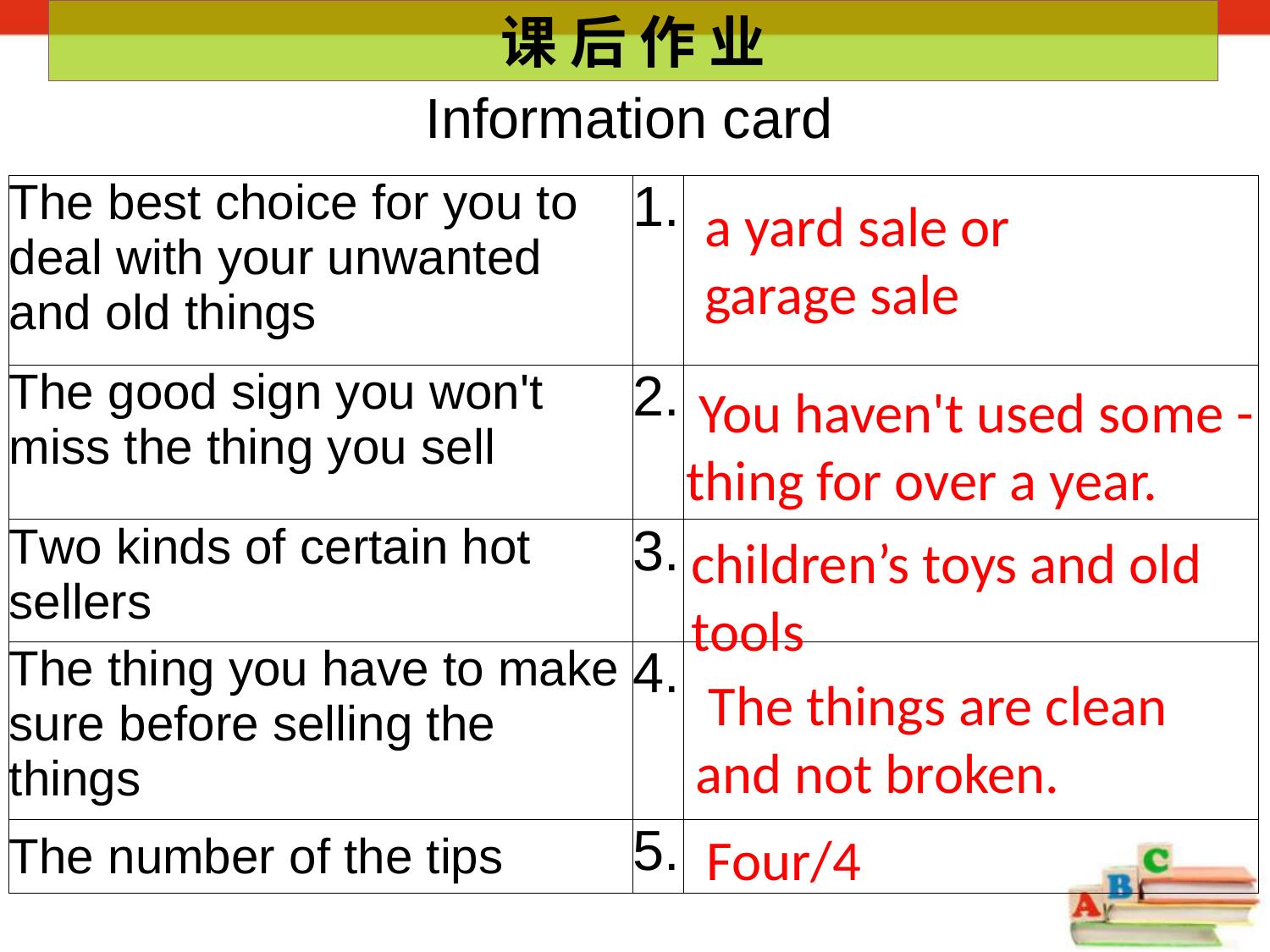

课 后 作 业
Information card
| The best choice for you to deal with your unwanted and old things | 1. |  |
| --- | --- | --- |
| The good sign you won't miss the thing you sell | 2. |  |
| Two kinds of certain hot sellers | 3. |  |
| The thing you have to make sure before selling the things | 4. |  |
| The number of the tips | 5. |  |
a yard sale or garage sale
 You haven't used some -thing for over a year.
children’s toys and old tools
 The things are clean and not broken.
Four/4